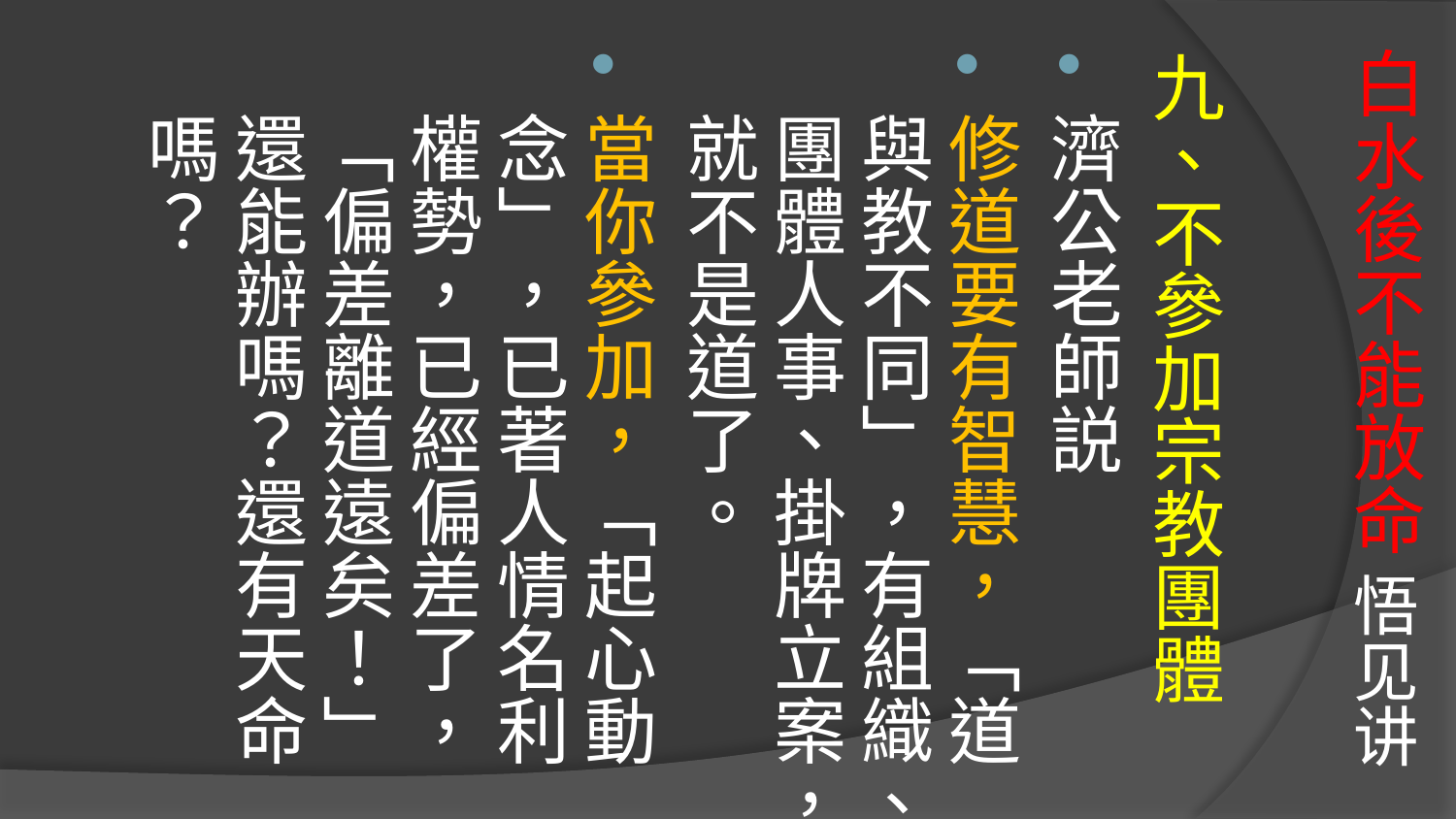

# 白水後不能放命 悟见讲
九、不參加宗教團體
濟公老師説
修道要有智慧，「道與教不同」，有組織、團體人事、掛牌立案，就不是道了。
當你參加，「起心動念」，已著人情名利權勢，已經偏差了，「偏差離道遠矣！」還能辦嗎？還有天命嗎？